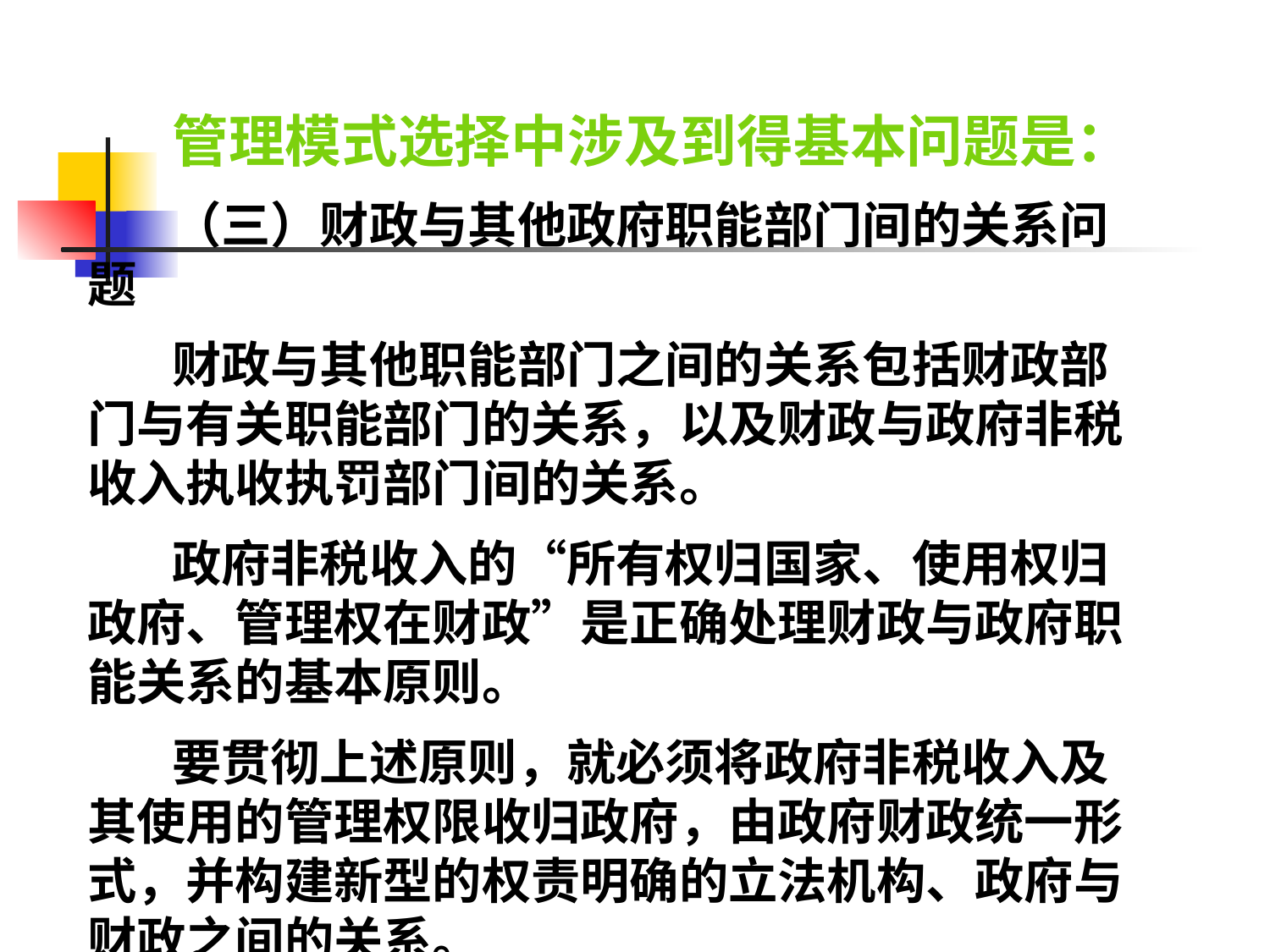

管理模式选择中涉及到得基本问题是：
（三）财政与其他政府职能部门间的关系问题
财政与其他职能部门之间的关系包括财政部门与有关职能部门的关系，以及财政与政府非税收入执收执罚部门间的关系。
政府非税收入的“所有权归国家、使用权归政府、管理权在财政”是正确处理财政与政府职能关系的基本原则。
要贯彻上述原则，就必须将政府非税收入及其使用的管理权限收归政府，由政府财政统一形式，并构建新型的权责明确的立法机构、政府与财政之间的关系。